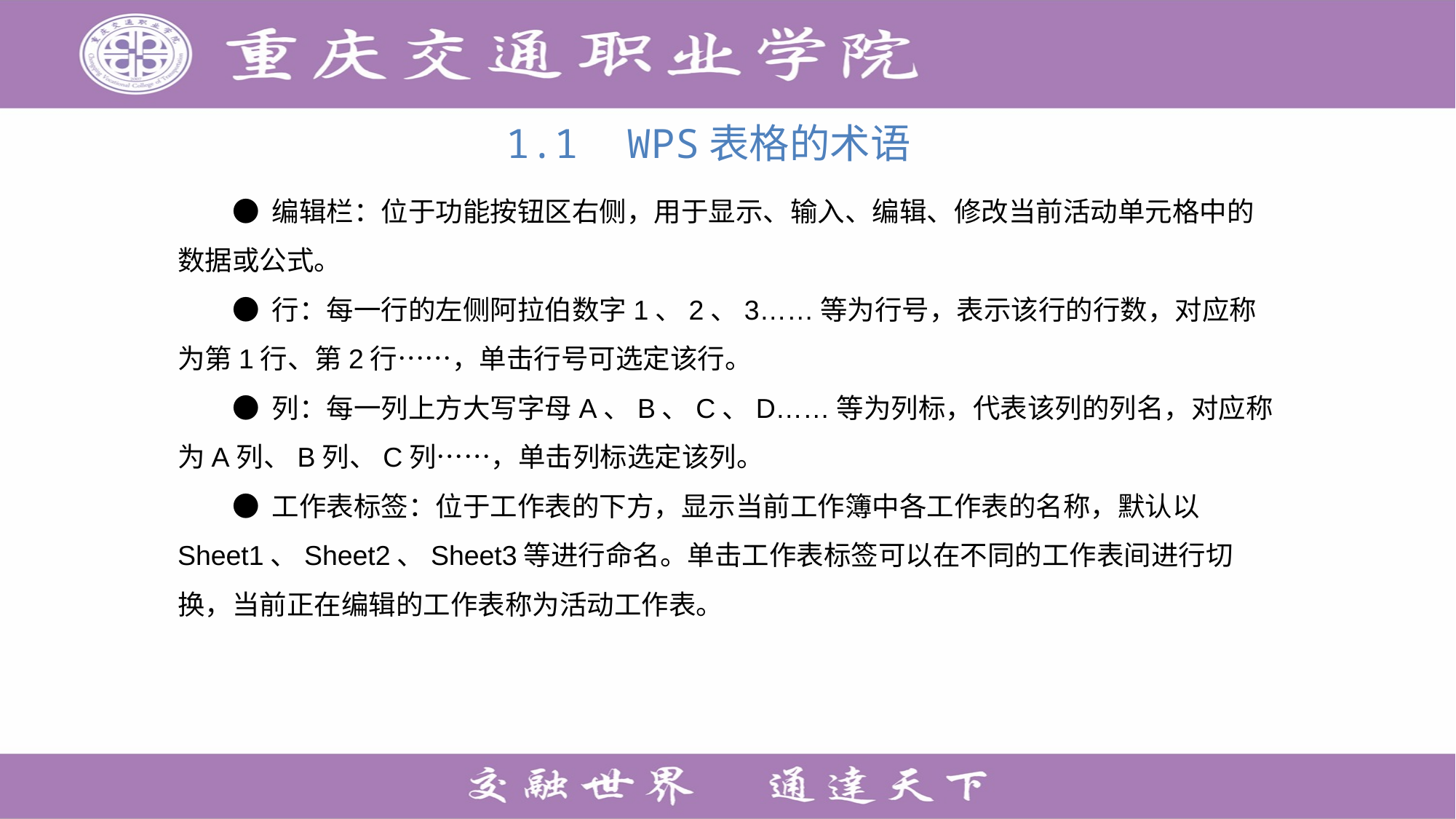

# 1.1  WPS表格的术语
● 编辑栏：位于功能按钮区右侧，用于显示、输入、编辑、修改当前活动单元格中的数据或公式。
● 行：每一行的左侧阿拉伯数字1、2、3……等为行号，表示该行的行数，对应称为第1行、第2行……，单击行号可选定该行。
● 列：每一列上方大写字母A、B、C、D……等为列标，代表该列的列名，对应称为A列、B列、C列……，单击列标选定该列。
● 工作表标签：位于工作表的下方，显示当前工作簿中各工作表的名称，默认以Sheet1、Sheet2、Sheet3等进行命名。单击工作表标签可以在不同的工作表间进行切换，当前正在编辑的工作表称为活动工作表。